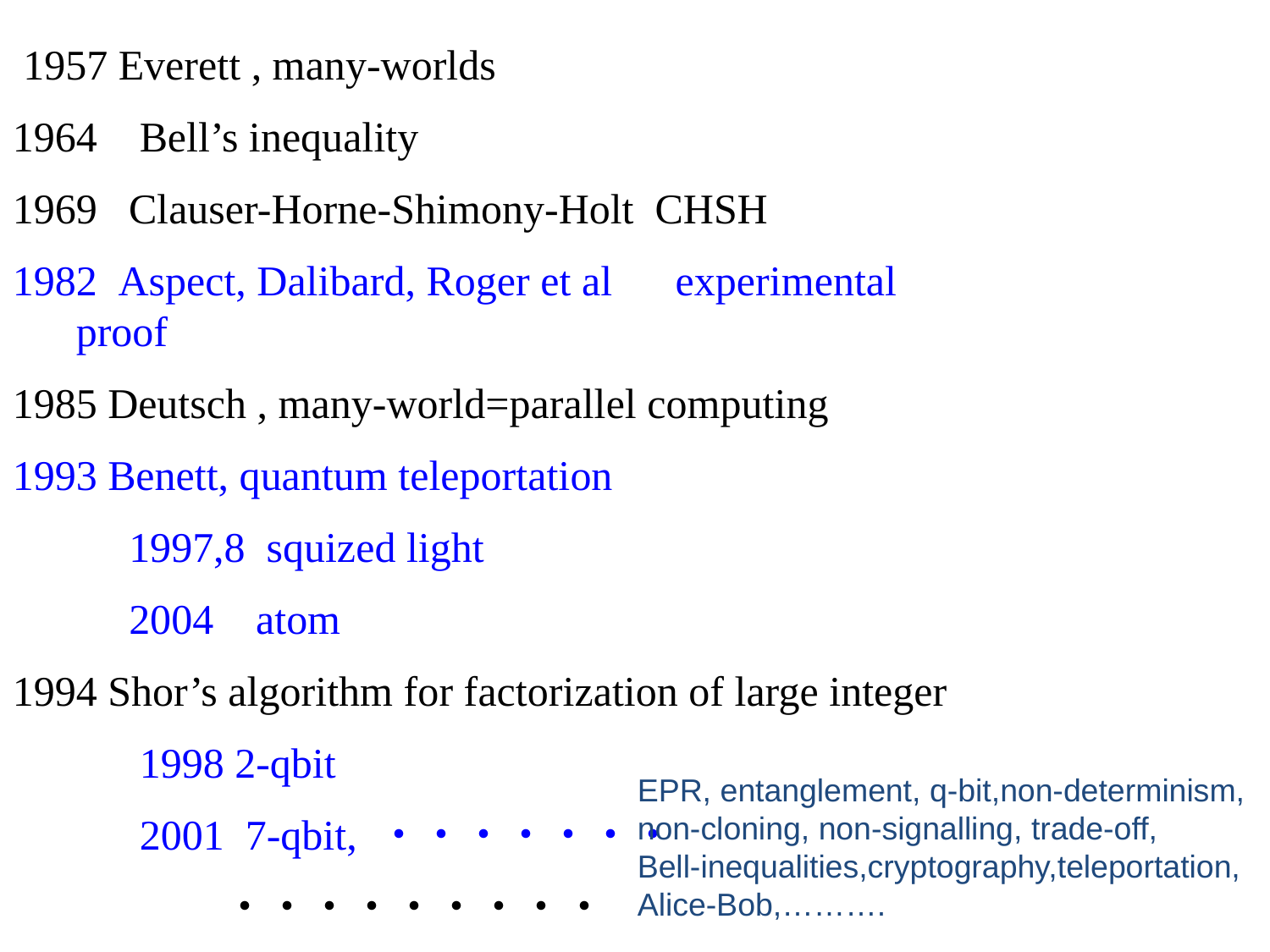

1957 Everett , many-worlds
    Bell’s inequality
   Clauser-Horne-Shimony-Holt  CHSH
  Aspect, Dalibard, Roger et al　experimental proof
1985 Deutsch , many-world=parallel computing
 Benett, quantum teleportation
           1997,8  squized light
           2004    atom
1994 Shor’s algorithm for factorization of large integer
            1998 2-qbit
            2001  7-qbit, ・・・・・・・
　　　　　・・・・・・・・・

EPR, entanglement, q-bit,non-determinism,
non-cloning, non-signalling, trade-off,
Bell-inequalities,cryptography,teleportation,
Alice-Bob,……….